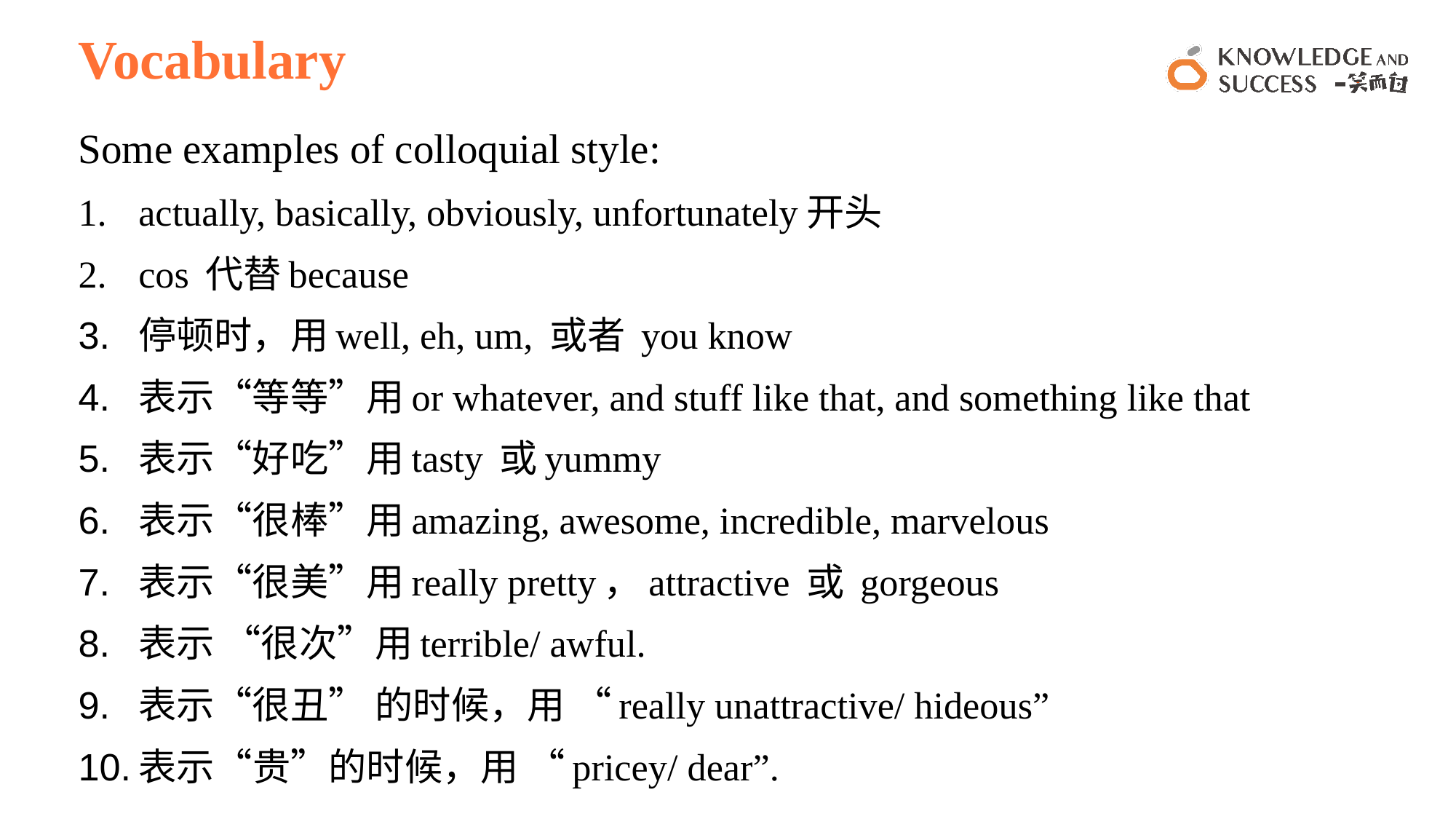

# Vocabulary
Some examples of colloquial style:
actually, basically, obviously, unfortunately开头
cos 代替because
停顿时，用well, eh, um, 或者 you know
表示“等等”用or whatever, and stuff like that, and something like that
表示“好吃”用tasty 或yummy
表示“很棒”用amazing, awesome, incredible, marvelous
表示“很美”用really pretty，attractive 或 gorgeous
表示 “很次”用terrible/ awful.
表示“很丑” 的时候，用 “really unattractive/ hideous”
表示“贵”的时候，用 “pricey/ dear”.